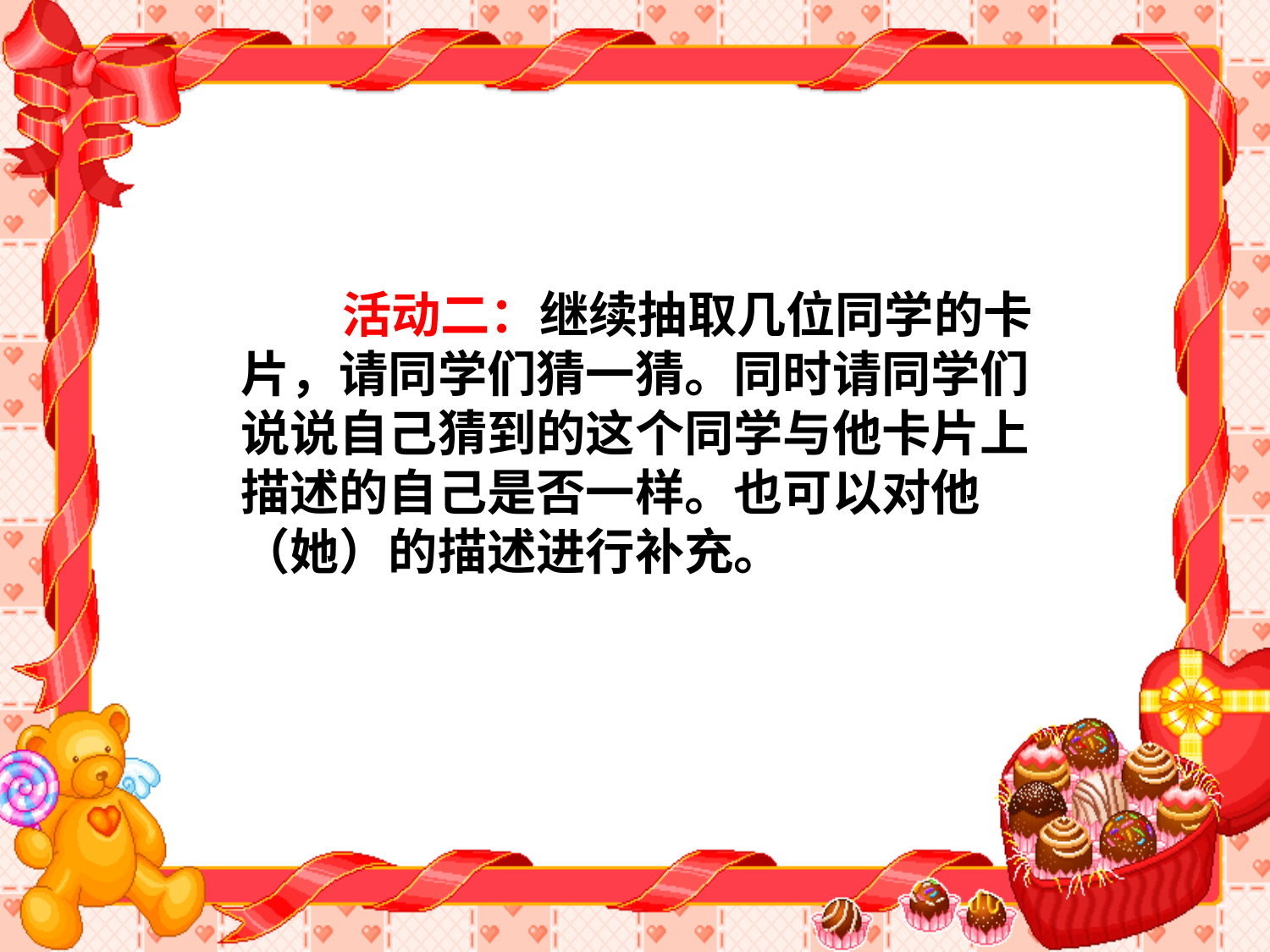

活动二：继续抽取几位同学的卡片，请同学们猜一猜。同时请同学们说说自己猜到的这个同学与他卡片上描述的自己是否一样。也可以对他（她）的描述进行补充。